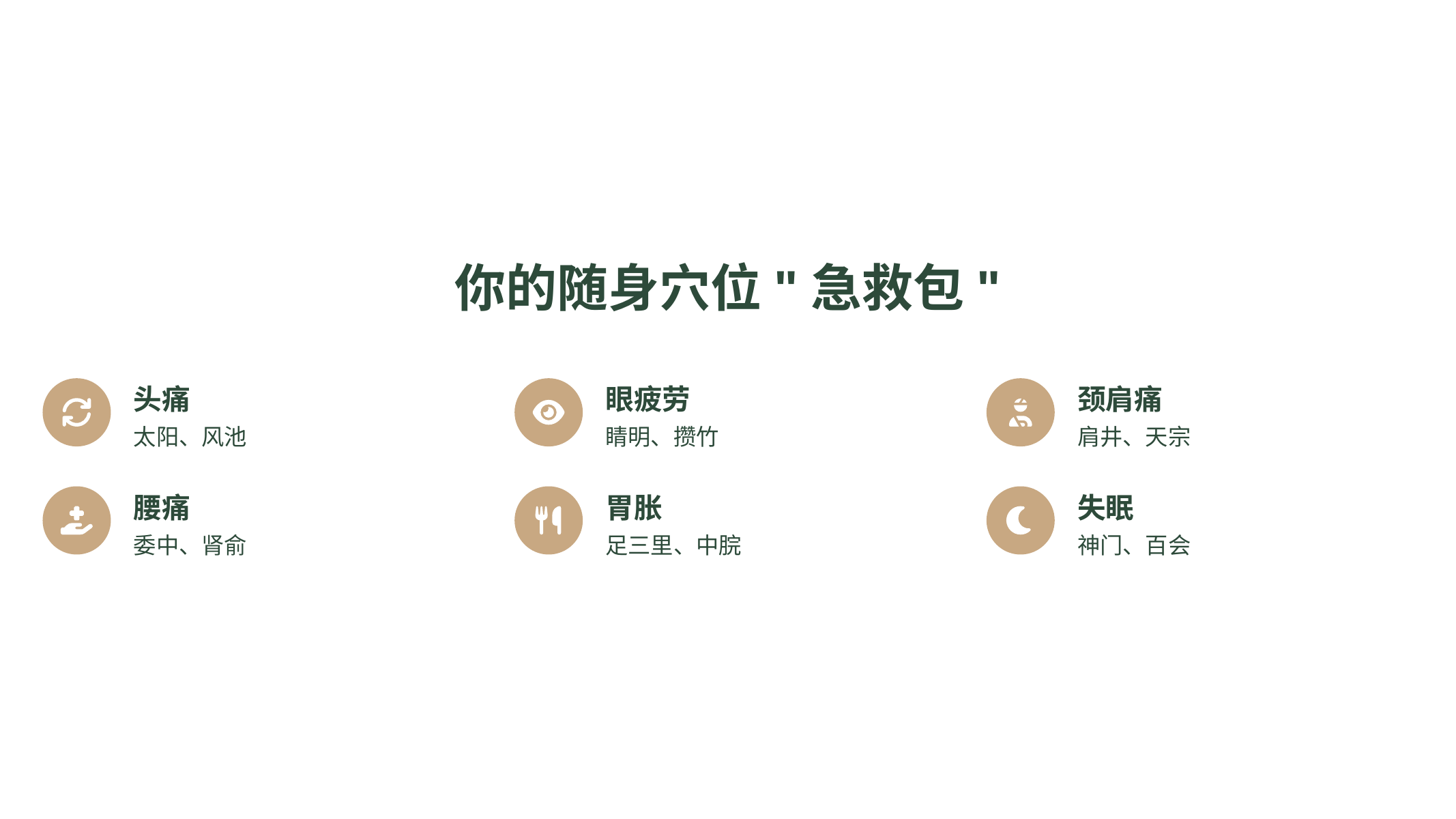

你的随身穴位"急救包"
头痛
眼疲劳
颈肩痛

太阳、风池
睛明、攒竹
肩井、天宗
腰痛
胃胀
失眠

委中、肾俞
足三里、中脘
神门、百会